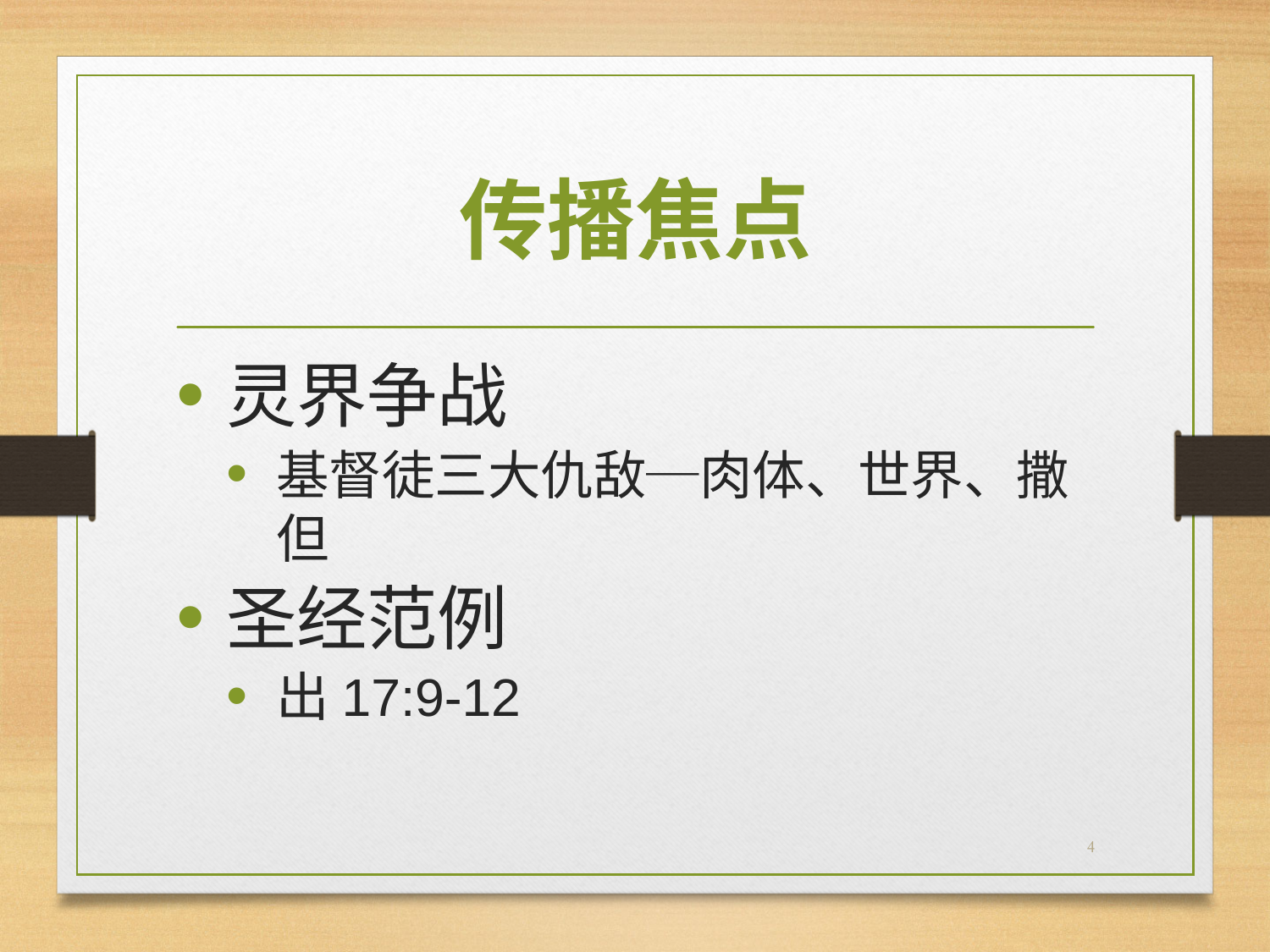

# 传播焦点
灵界争战
基督徒三大仇敌─肉体、世界、撒但
圣经范例
出17:9-12
4